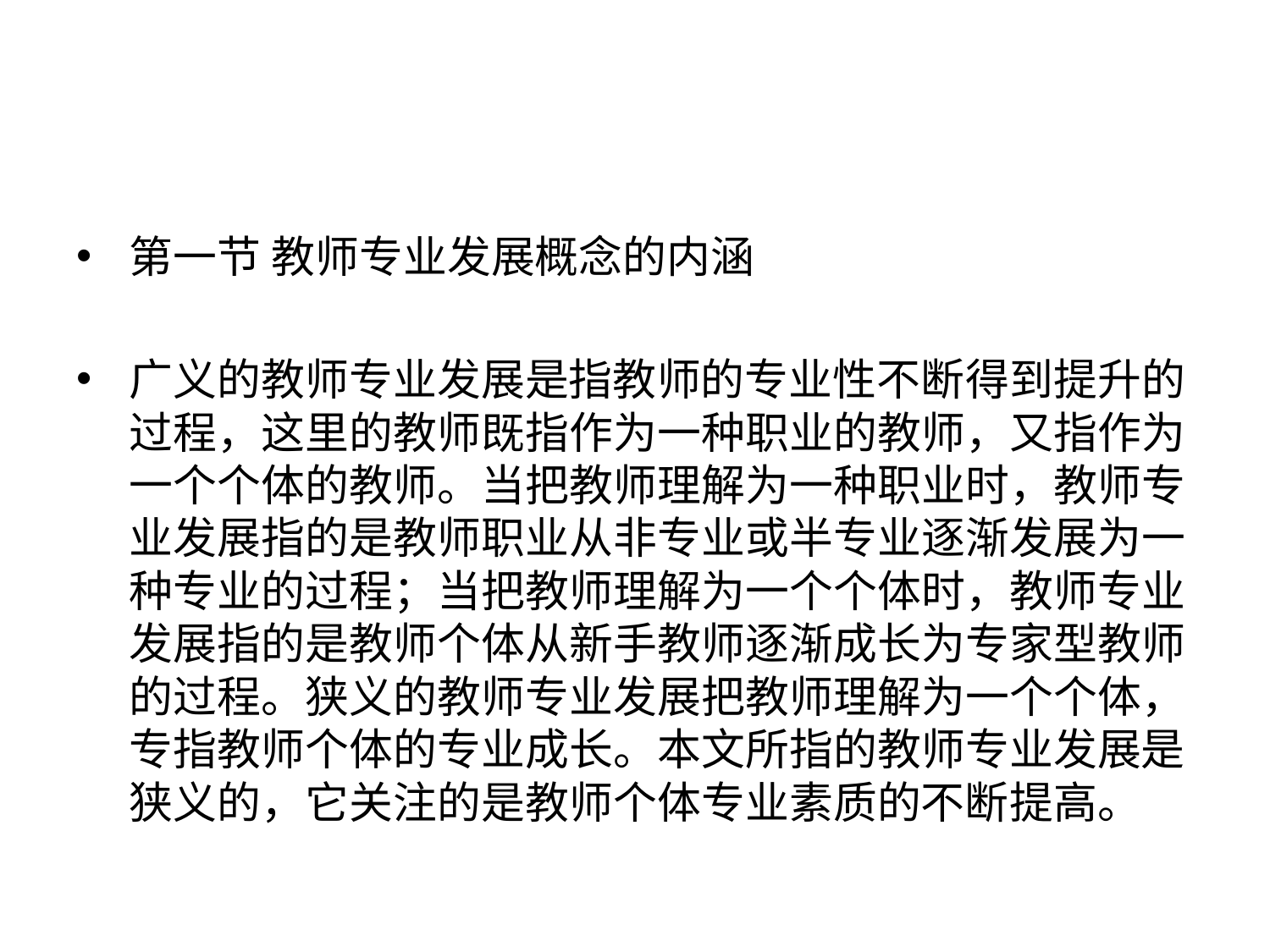

#
第一节 教师专业发展概念的内涵

广义的教师专业发展是指教师的专业性不断得到提升的过程，这里的教师既指作为一种职业的教师，又指作为一个个体的教师。当把教师理解为一种职业时，教师专业发展指的是教师职业从非专业或半专业逐渐发展为一种专业的过程；当把教师理解为一个个体时，教师专业发展指的是教师个体从新手教师逐渐成长为专家型教师的过程。狭义的教师专业发展把教师理解为一个个体，专指教师个体的专业成长。本文所指的教师专业发展是狭义的，它关注的是教师个体专业素质的不断提高。